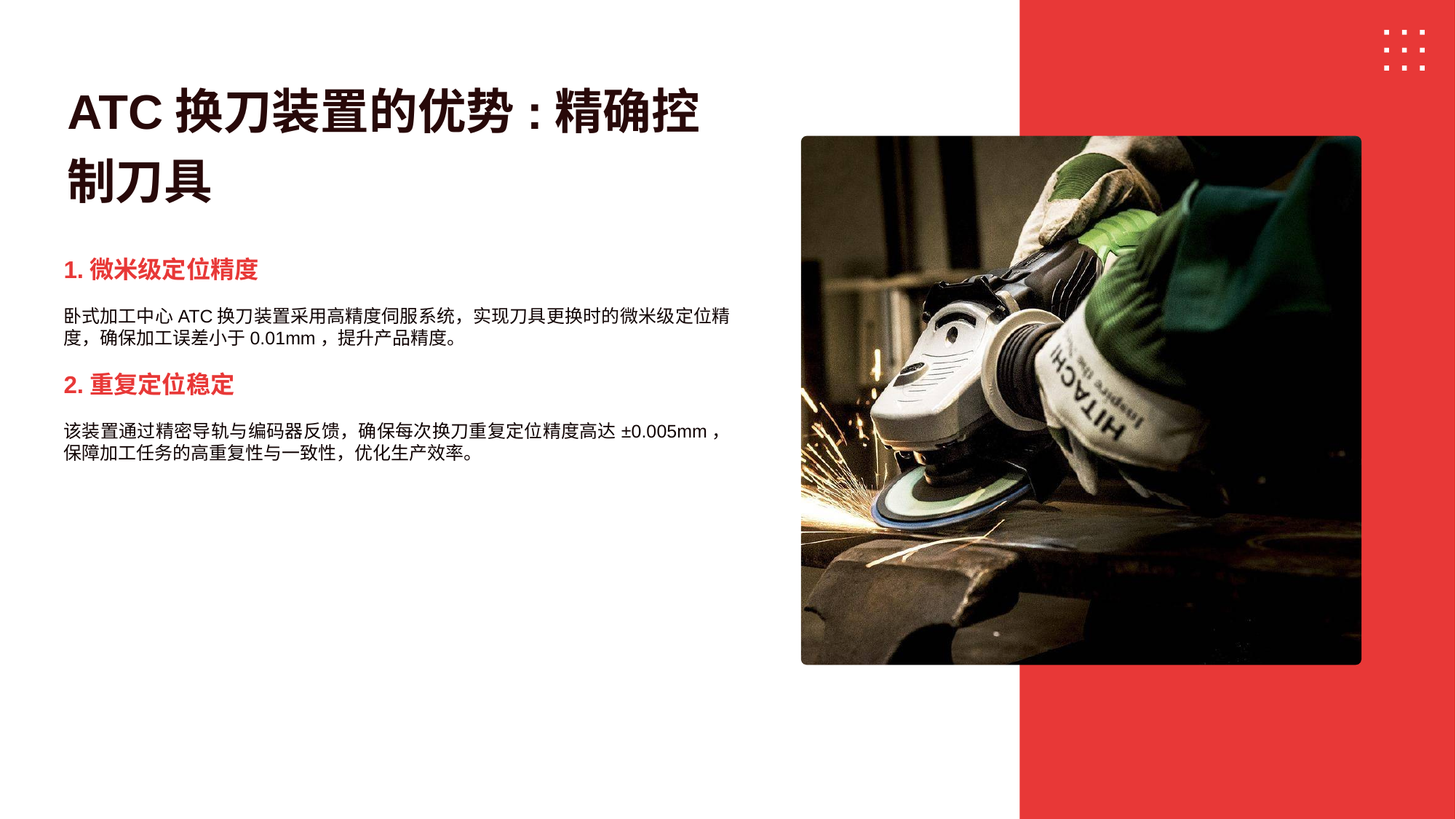

ATC换刀装置的优势:精确控制刀具

1.微米级定位精度
卧式加工中心ATC换刀装置采用高精度伺服系统，实现刀具更换时的微米级定位精度，确保加工误差小于0.01mm，提升产品精度。
2.重复定位稳定
该装置通过精密导轨与编码器反馈，确保每次换刀重复定位精度高达±0.005mm，保障加工任务的高重复性与一致性，优化生产效率。